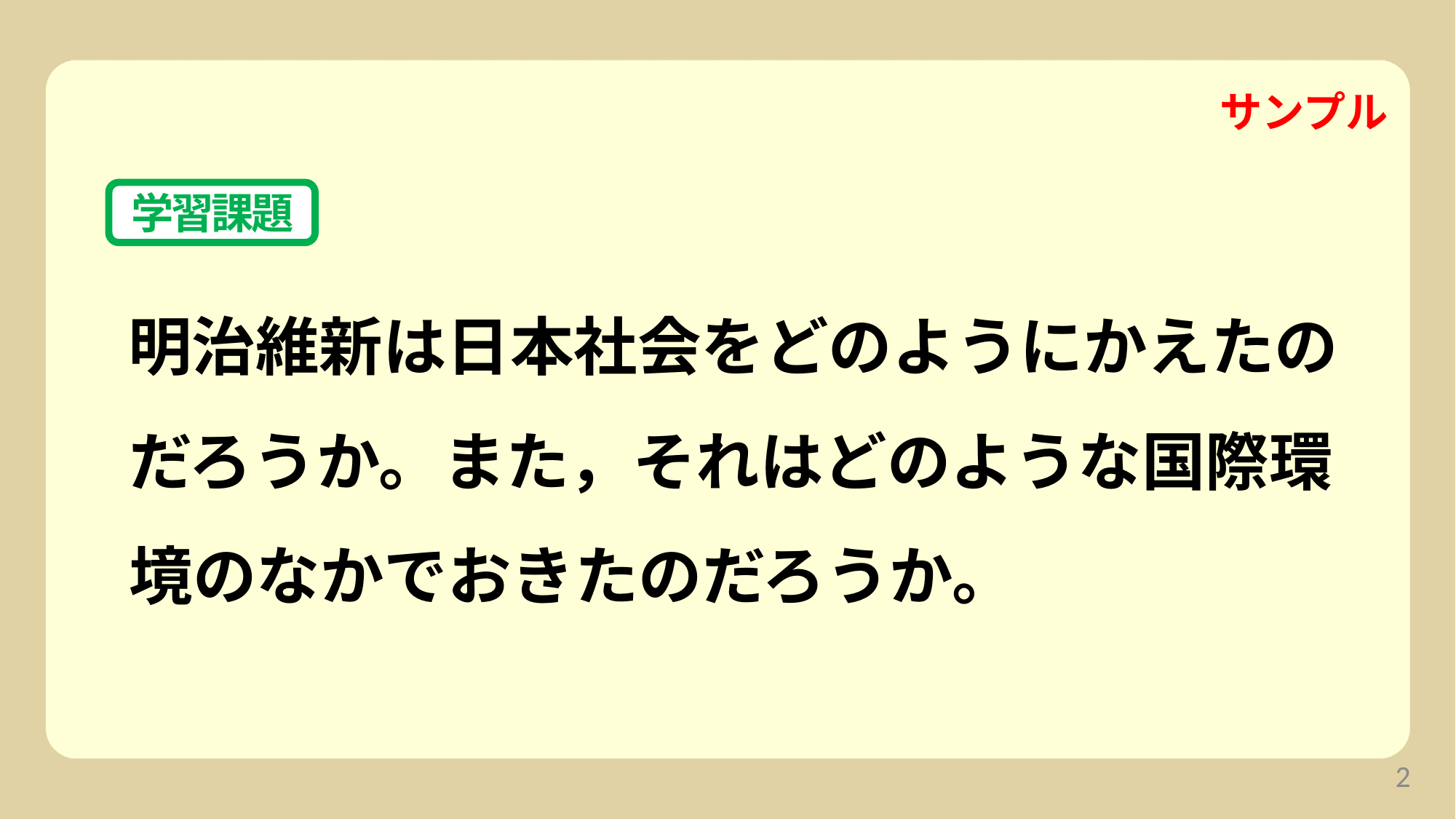

明治維新は日本社会をどのようにかえたのだろうか。また，それはどのような国際環境のなかでおきたのだろうか。